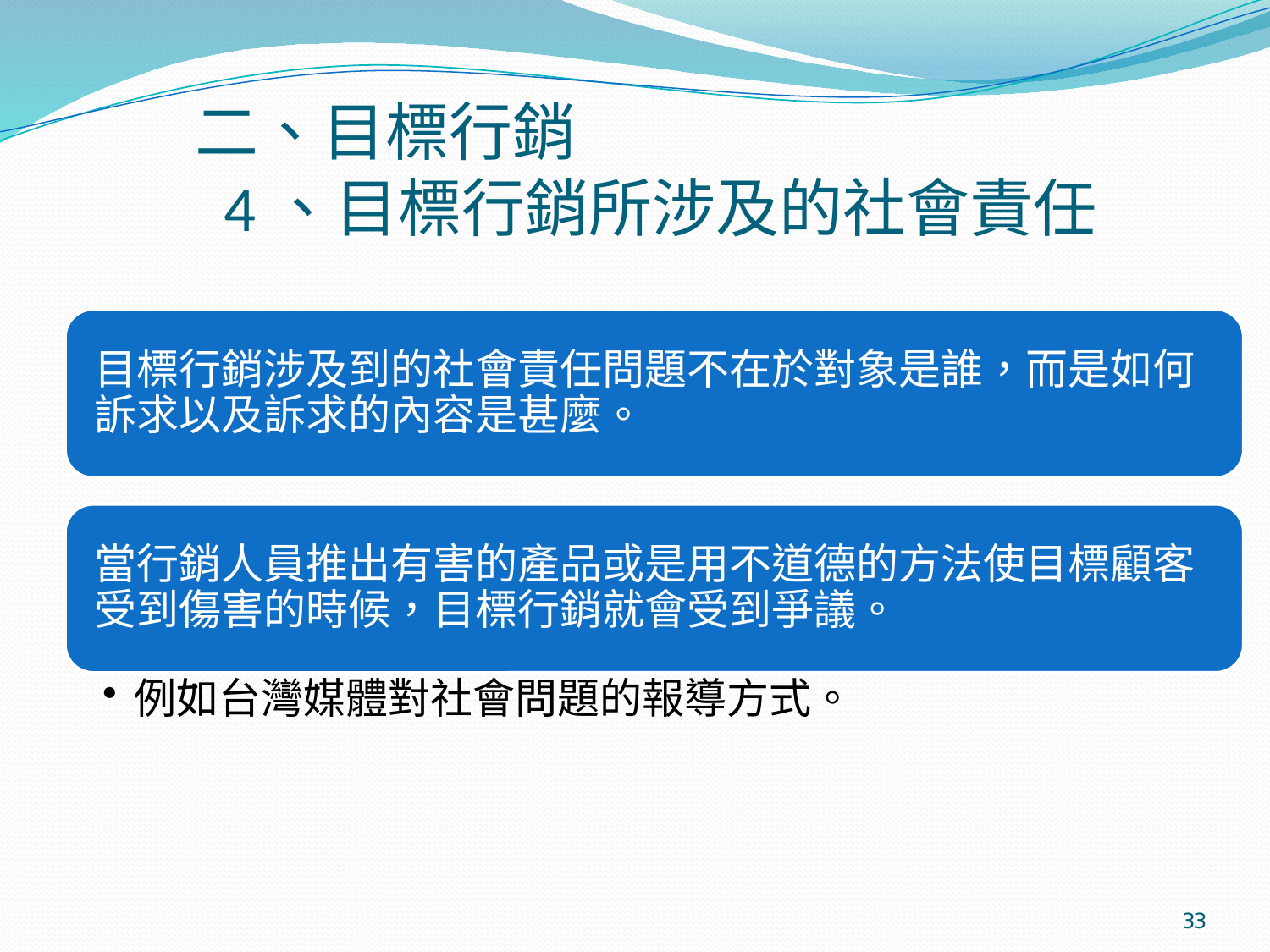

# 二、目標行銷 4、目標行銷所涉及的社會責任
目標行銷涉及到的社會責任問題不在於對象是誰，而是如何訴求以及訴求的內容是甚麼。
當行銷人員推出有害的產品或是用不道德的方法使目標顧客受到傷害的時候，目標行銷就會受到爭議。
例如台灣媒體對社會問題的報導方式。
33